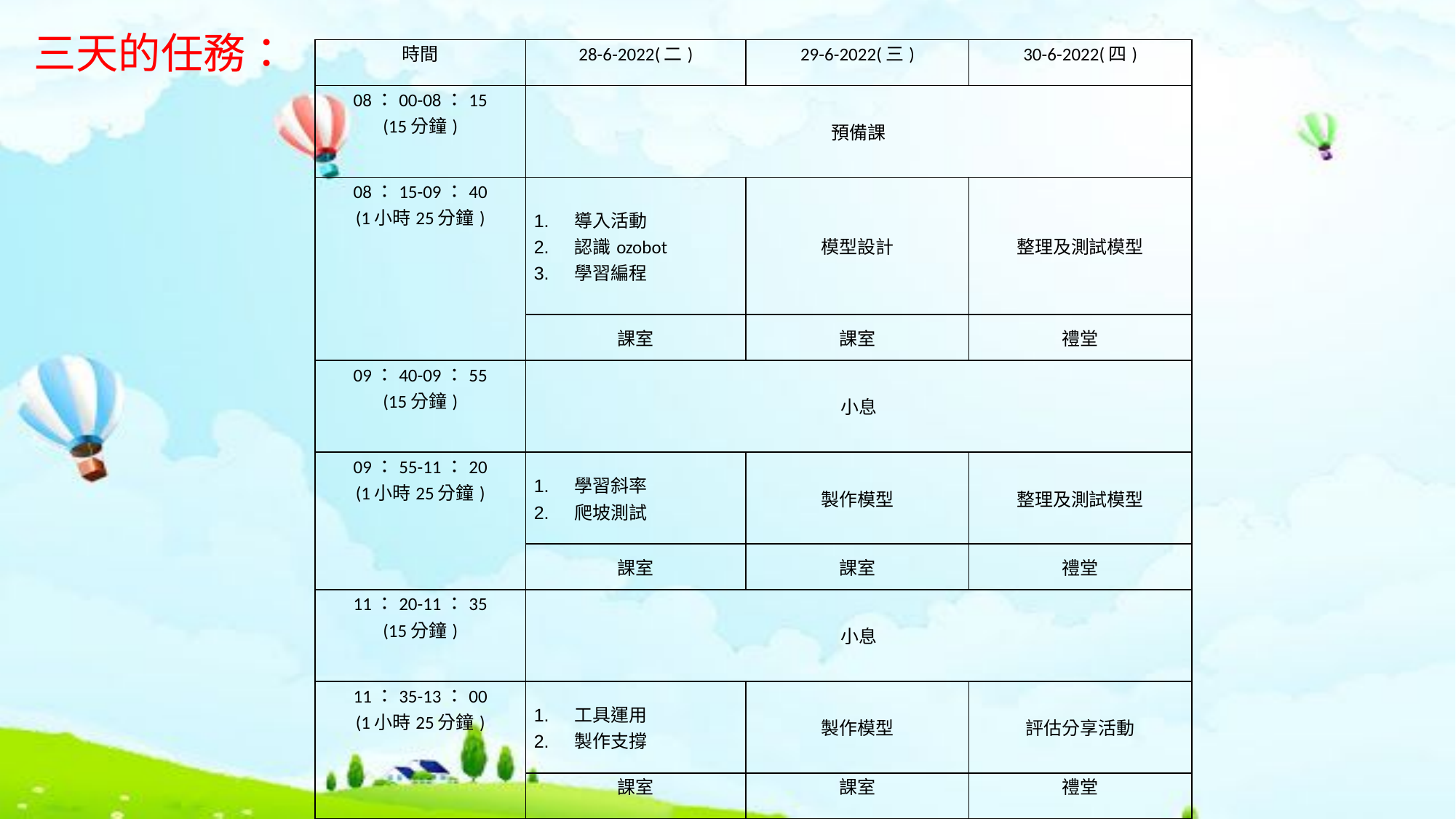

三天的任務：
| 時間 | 28-6-2022(二) | 29-6-2022(三) | 30-6-2022(四) |
| --- | --- | --- | --- |
| 08：00-08：15 (15分鐘) | 預備課 |  |  |
| 08：15-09：40 (1小時25分鐘) | 導入活動 認識ozobot 學習編程 | 模型設計 | 整理及測試模型 |
|  | 課室 | 課室 | 禮堂 |
| 09：40-09：55 (15分鐘) | 小息 |  |  |
| 09：55-11：20 (1小時25分鐘) | 學習斜率 爬坡測試 | 製作模型 | 整理及測試模型 |
|  | 課室 | 課室 | 禮堂 |
| 11：20-11：35 (15分鐘) | 小息 |  |  |
| 11：35-13：00 (1小時25分鐘) | 工具運用 製作支撐 | 製作模型 | 評估分享活動 |
|  | 課室 | 課室 | 禮堂 |